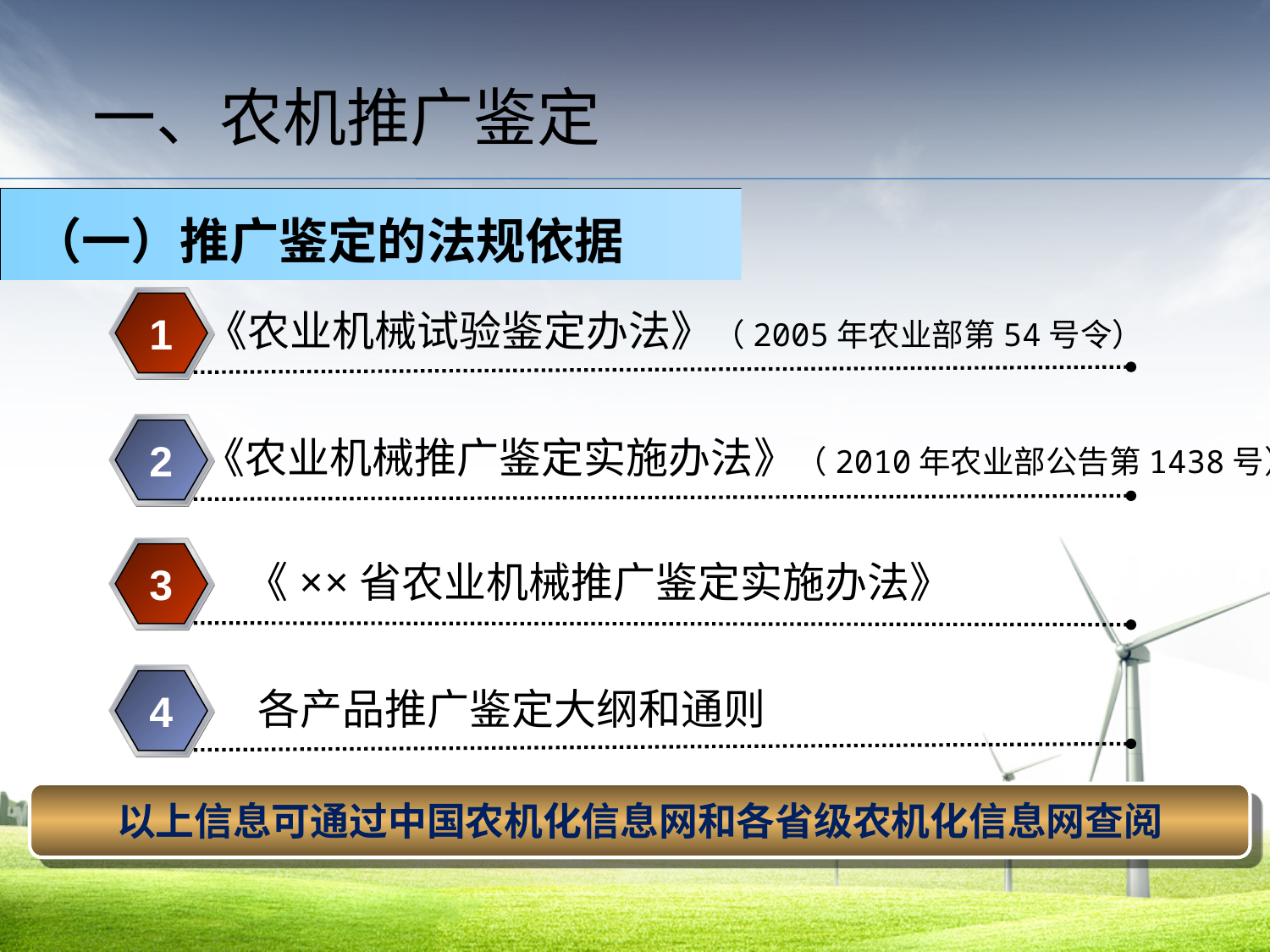

# 一、农机推广鉴定

（一）推广鉴定的法规依据

 《农业机械试验鉴定办法》（2005年农业部第54号令）
1

 《农业机械推广鉴定实施办法》（2010年农业部公告第1438号）
2

 《××省农业机械推广鉴定实施办法》
3

 各产品推广鉴定大纲和通则
4

5
以上信息可通过中国农机化信息网和各省级农机化信息网查阅